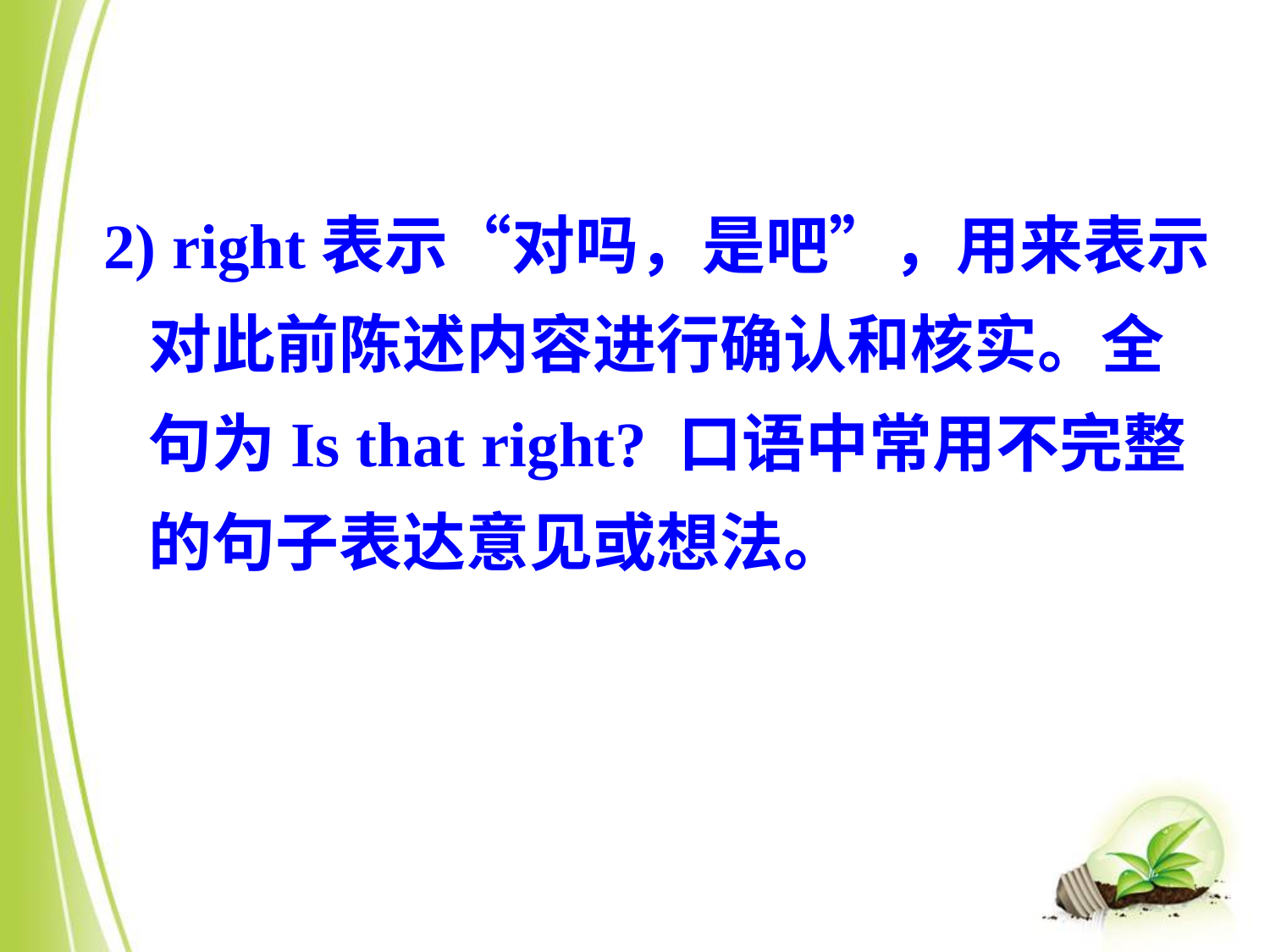

2) right表示“对吗，是吧”，用来表示对此前陈述内容进行确认和核实。全句为Is that right? 口语中常用不完整的句子表达意见或想法。